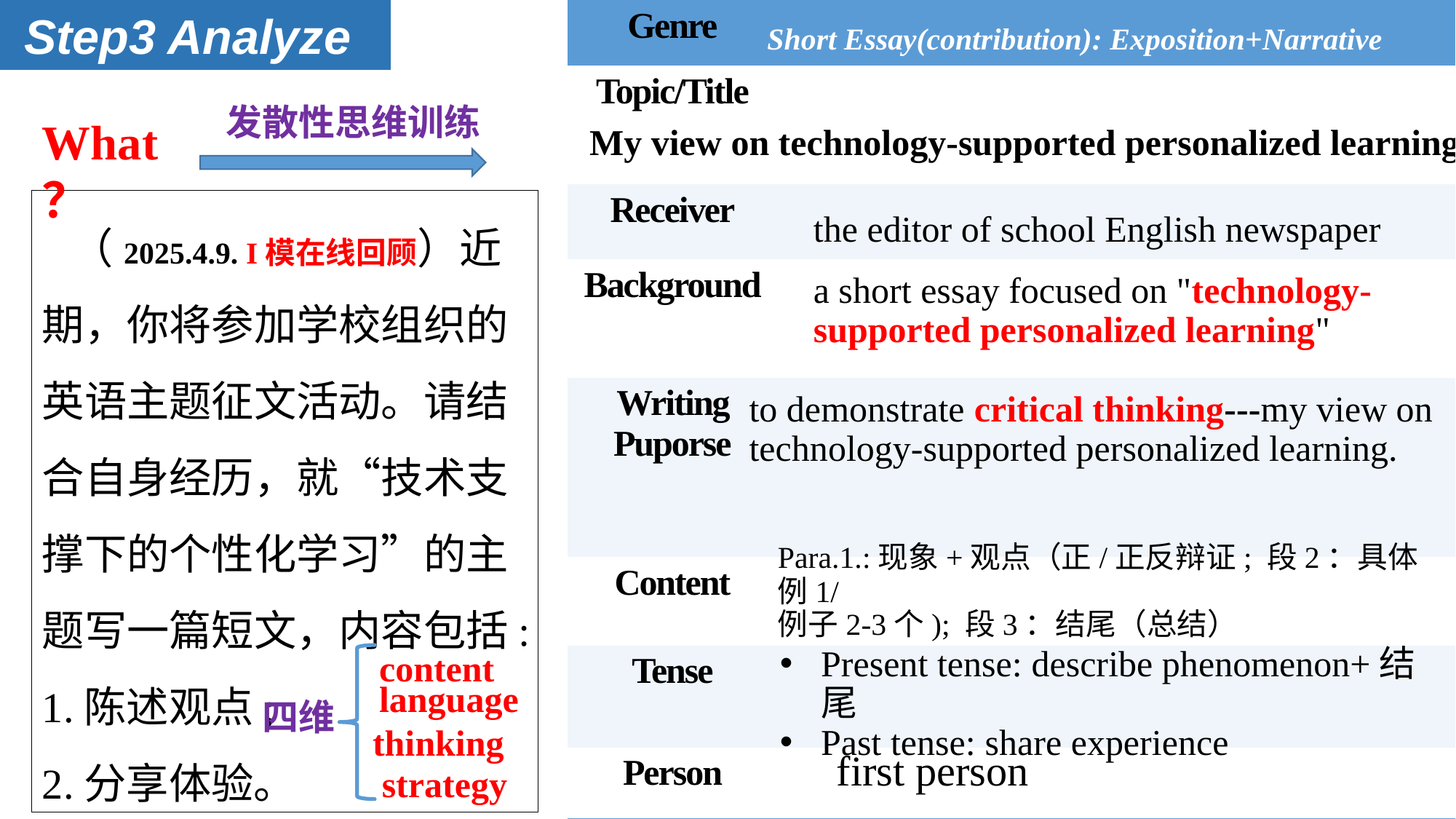

Step3 Analyze
| Genre |  |
| --- | --- |
| Topic/Title |  |
| Receiver |  |
| Background |  |
| Writing Puporse |  |
| Content |  |
| Tense |  |
| Person |  |
Short Essay(contribution): Exposition+Narrative
发散性思维训练
What？
My view on technology-supported personalized learning

  （2025.4.9. I模在线回顾）近期，你将参加学校组织的英语主题征文活动。请结合自身经历，就“技术支撑下的个性化学习”的主题写一篇短文，内容包括:
1.陈述观点;
2.分享体验。
the editor of school English newspaper
a short essay focused on "technology-supported personalized learning"
to demonstrate critical thinking---my view on technology-supported personalized learning.

‌Para.1.:现象+观点（正/正反辩证; 段2：具体例1/
例子2-3个); 段3：结尾（总结）
content
Present tense:‌ describe phenomenon+结尾
Past tense:‌ share experience

language
四维
thinking
first person
 strategy